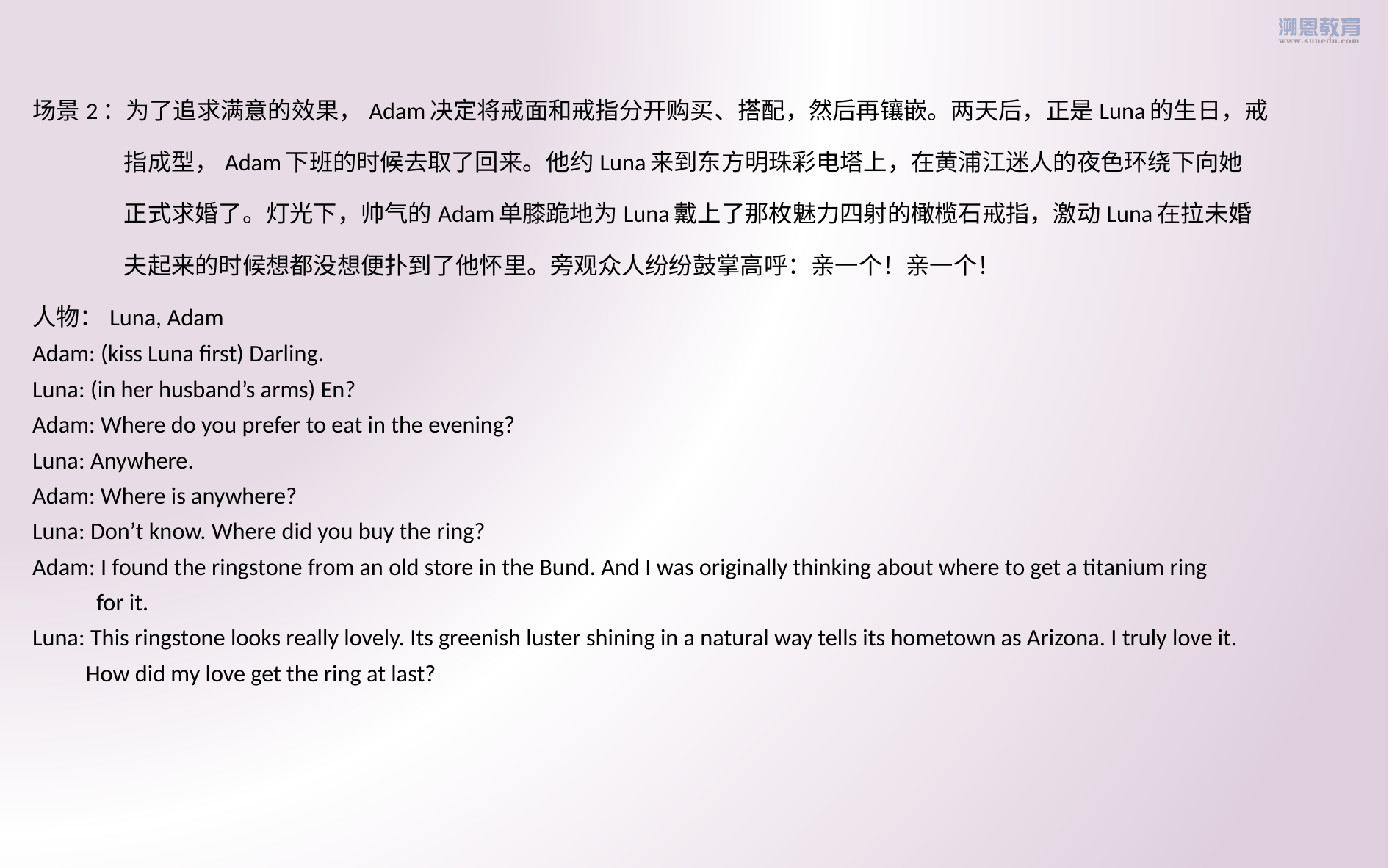

场景2：为了追求满意的效果，Adam决定将戒面和戒指分开购买、搭配，然后再镶嵌。两天后，正是Luna的生日，戒
                指成型，Adam下班的时候去取了回来。他约Luna来到东方明珠彩电塔上，在黄浦江迷人的夜色环绕下向她
                正式求婚了。灯光下，帅气的Adam单膝跪地为Luna戴上了那枚魅力四射的橄榄石戒指，激动Luna在拉未婚
                夫起来的时候想都没想便扑到了他怀里。旁观众人纷纷鼓掌高呼：亲一个！亲一个！
人物：Luna, Adam
Adam: (kiss Luna first) Darling.
Luna: (in her husband’s arms) En?
Adam: Where do you prefer to eat in the evening?
Luna: Anywhere.
Adam: Where is anywhere?
Luna: Don’t know. Where did you buy the ring?
Adam: I found the ringstone from an old store in the Bund. And I was originally thinking about where to get a titanium ring
            for it.
Luna: This ringstone looks really lovely. Its greenish luster shining in a natural way tells its hometown as Arizona. I truly love it.
          How did my love get the ring at last?